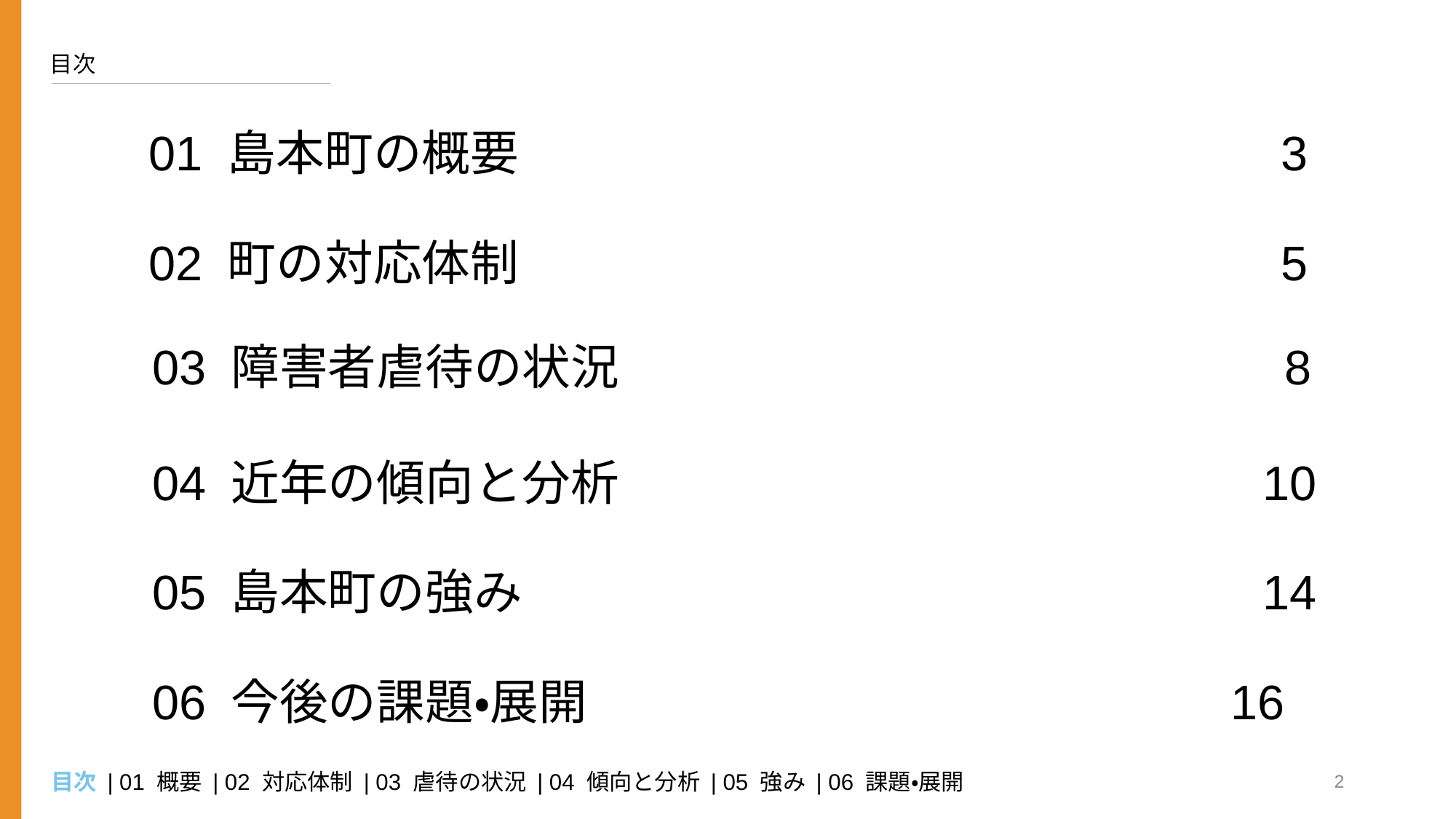

目次
01 島本町の概要　　　　　　　　　　　　　　　  3
02 町の対応体制　　　　　　　　　　　　　　　  5
03 障害者虐待の状況　　　　　　　　　　　　　  8
04 近年の傾向と分析　　　　　　　　　　　　　10
05 島本町の強み　　　　　　　　　　　　　　　14
06 今後の課題・展開　　　　　　　　　　　　　16
2
 目次 | 01 概要 | 02 対応体制 | 03 虐待の状況 | 04 傾向と分析 | 05 強み | 06 課題・展開